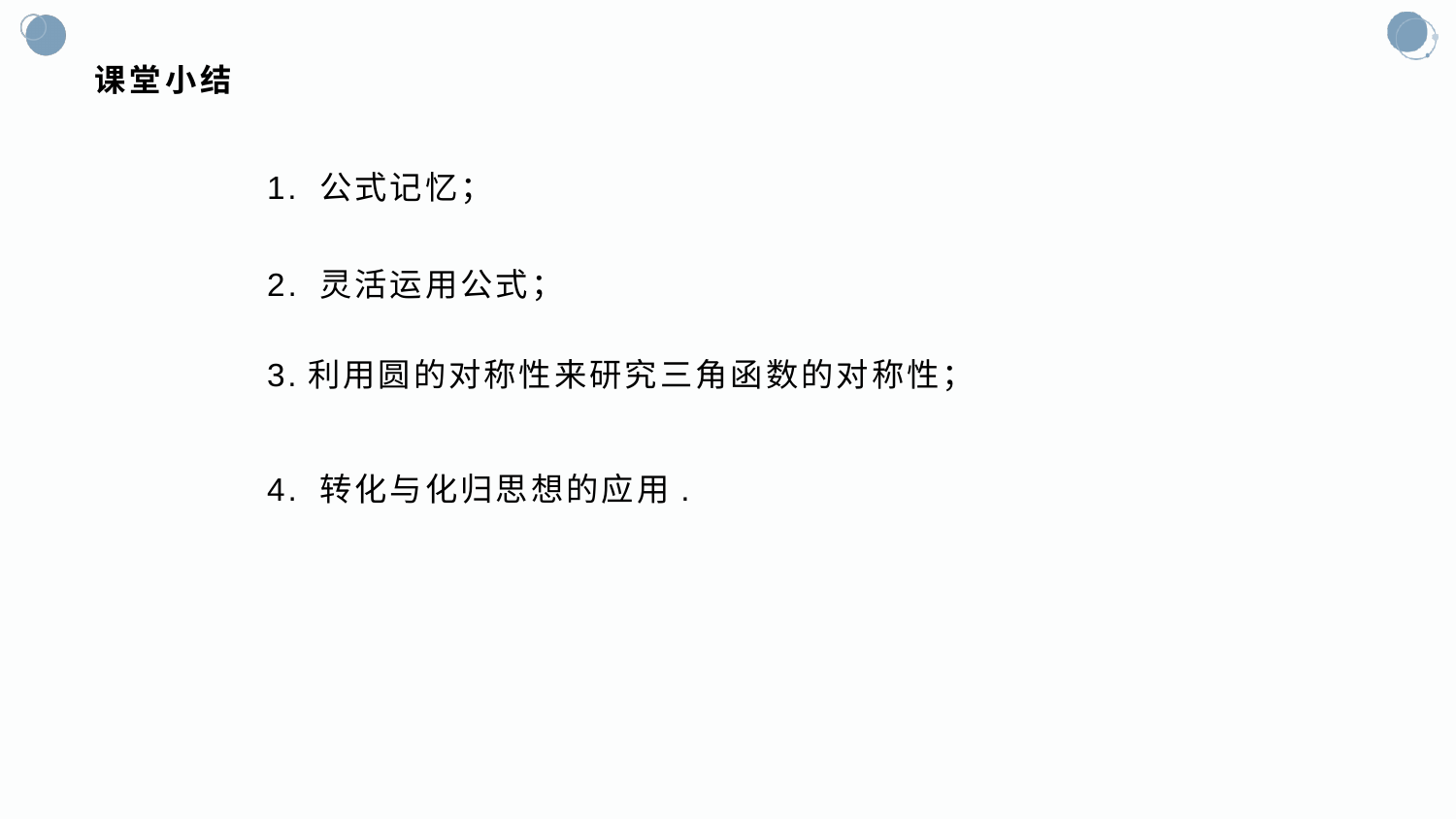

# 课堂小结
1. 公式记忆；

2. 灵活运用公式；
3.利用圆的对称性来研究三角函数的对称性；
4. 转化与化归思想的应用.